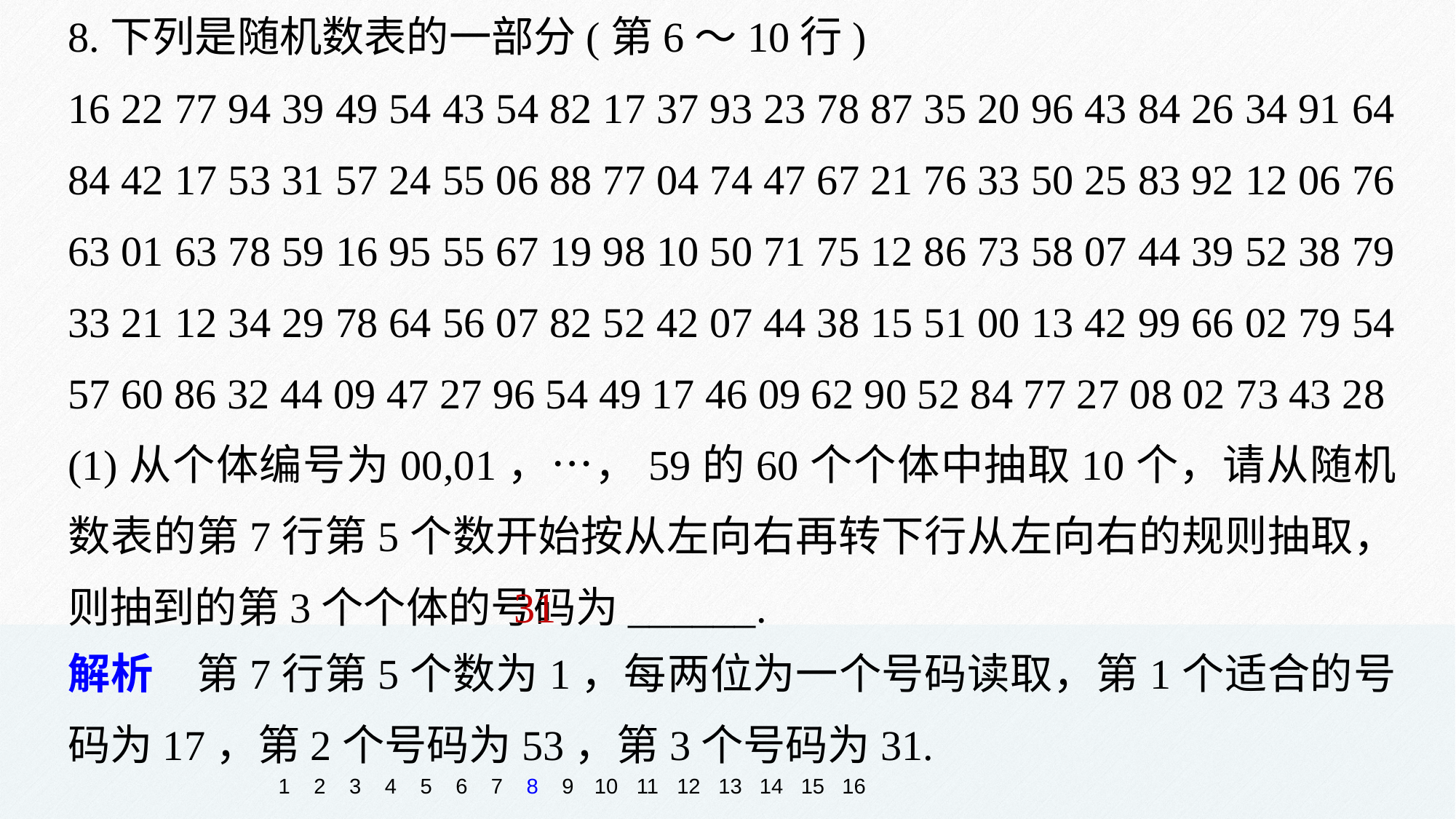

8.下列是随机数表的一部分(第6～10行)
16 22 77 94 39 49 54 43 54 82 17 37 93 23 78 87 35 20 96 43 84 26 34 91 64 84 42 17 53 31 57 24 55 06 88 77 04 74 47 67 21 76 33 50 25 83 92 12 06 76 63 01 63 78 59 16 95 55 67 19 98 10 50 71 75 12 86 73 58 07 44 39 52 38 79 33 21 12 34 29 78 64 56 07 82 52 42 07 44 38 15 51 00 13 42 99 66 02 79 54 57 60 86 32 44 09 47 27 96 54 49 17 46 09 62 90 52 84 77 27 08 02 73 43 28
(1)从个体编号为00,01，…，59的60个个体中抽取10个，请从随机数表的第7行第5个数开始按从左向右再转下行从左向右的规则抽取，则抽到的第3个个体的号码为______.
31
解析　第7行第5个数为1，每两位为一个号码读取，第1个适合的号码为17，第2个号码为53，第3个号码为31.
1
2
3
4
5
6
7
8
9
10
11
12
13
14
15
16